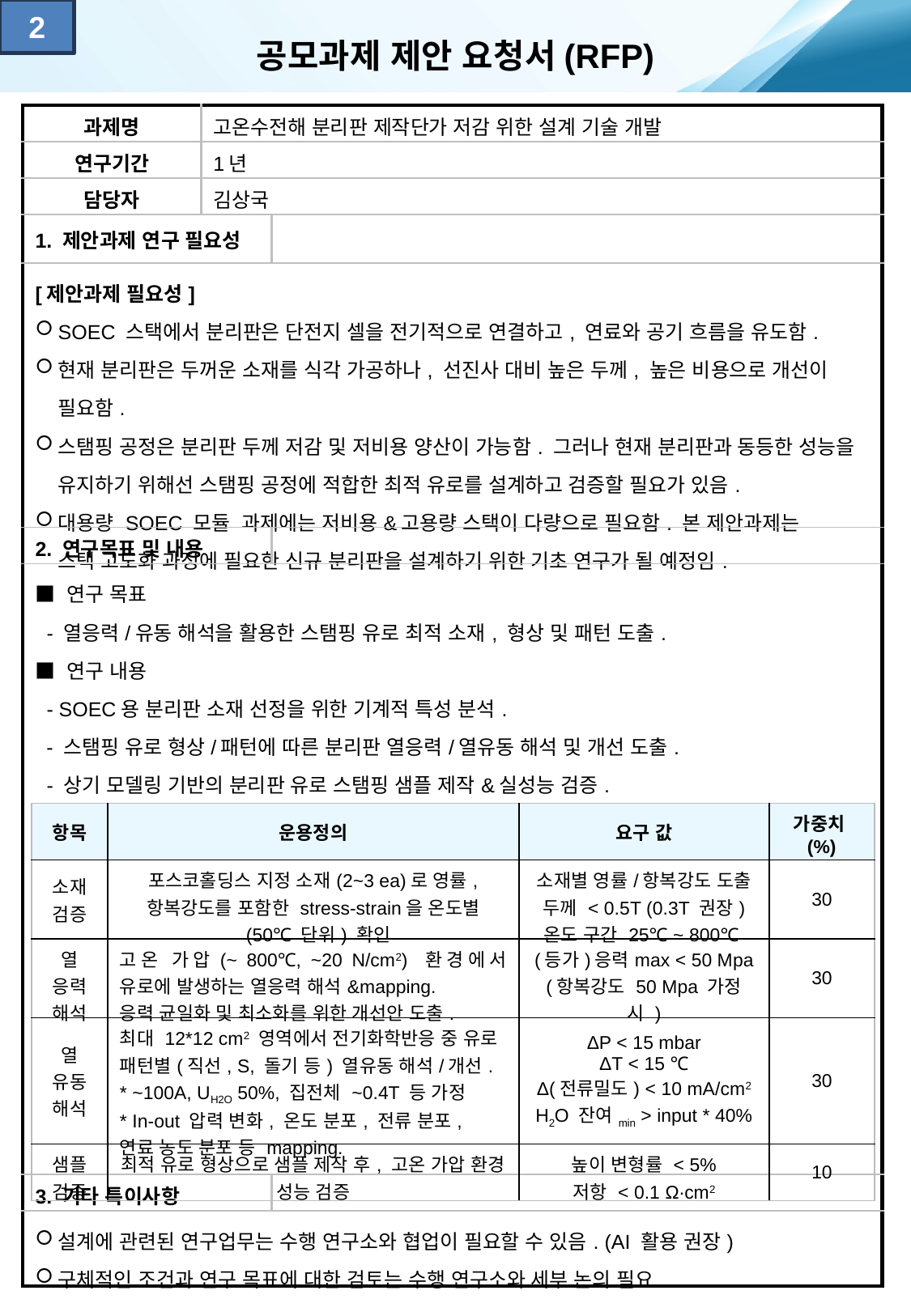

2

공모과제 제안 요청서(RFP)
| 과제명 | 고온수전해 분리판 제작단가 저감 위한 설계 기술 개발 |  |
| --- | --- | --- |
| 연구기간 | 1년 |  |
| 담당자 | 김상국 |  |
| 1. 제안과제 연구 필요성 |  |  |
| [제안과제 필요성] SOEC 스택에서 분리판은 단전지 셀을 전기적으로 연결하고, 연료와 공기 흐름을 유도함. 현재 분리판은 두꺼운 소재를 식각 가공하나, 선진사 대비 높은 두께, 높은 비용으로 개선이 필요함. 스탬핑 공정은 분리판 두께 저감 및 저비용 양산이 가능함. 그러나 현재 분리판과 동등한 성능을 유지하기 위해선 스탬핑 공정에 적합한 최적 유로를 설계하고 검증할 필요가 있음. 대용량 SOEC 모듈 과제에는 저비용&고용량 스택이 다량으로 필요함. 본 제안과제는 스택 고도화 과정에 필요한 신규 분리판을 설계하기 위한 기초 연구가 될 예정임. |  |  |
| 2. 연구목표 및 내용 |  |  |
| ■ 연구 목표 - 열응력/유동 해석을 활용한 스탬핑 유로 최적 소재, 형상 및 패턴 도출. ■ 연구 내용 - SOEC용 분리판 소재 선정을 위한 기계적 특성 분석. - 스탬핑 유로 형상/패턴에 따른 분리판 열응력/열유동 해석 및 개선 도출. - 상기 모델링 기반의 분리판 유로 스탬핑 샘플 제작&실성능 검증. ■ 연구 지표 |  |  |
| 3. 기타 특이사항 |  |  |
| 설계에 관련된 연구업무는 수행 연구소와 협업이 필요할 수 있음. (AI 활용 권장) 구체적인 조건과 연구 목표에 대한 검토는 수행 연구소와 세부 논의 필요. |  |  |
| 항목 | 운용정의 | 요구 값 | 가중치(%) |
| --- | --- | --- | --- |
| 소재 검증 | 포스코홀딩스 지정 소재(2~3 ea)로 영률, 항복강도를 포함한 stress-strain을 온도별 (50℃ 단위) 확인 | 소재별 영률/항복강도 도출 두께 < 0.5T (0.3T 권장) 온도 구간 25℃ ~ 800℃ | 30 |
| 열 응력 해석 | 고온 가압(~ 800℃, ~20 N/cm2) 환경에서 유로에 발생하는 열응력 해석&mapping. 응력 균일화 및 최소화를 위한 개선안 도출. | (등가)응력max < 50 Mpa (항복강도 50 Mpa 가정시 ) | 30 |
| 열 유동 해석 | 최대 12\*12 cm2 영역에서 전기화학반응 중 유로 패턴별(직선, S, 돌기 등) 열유동 해석/개선. \* ~100A, UH2O 50%, 집전체 ~0.4T 등 가정 \* In-out 압력 변화, 온도 분포, 전류 분포, 연료 농도 분포 등 mapping. | ΔP < 15 mbar ΔT < 15 ℃ Δ(전류밀도) < 10 mA/cm2 H2O 잔여min > input \* 40% | 30 |
| 샘플 검증 | 최적 유로 형상으로 샘플 제작 후, 고온 가압 환경 성능 검증 | 높이 변형률 < 5% 저항 < 0.1 Ω∙cm2 | 10 |